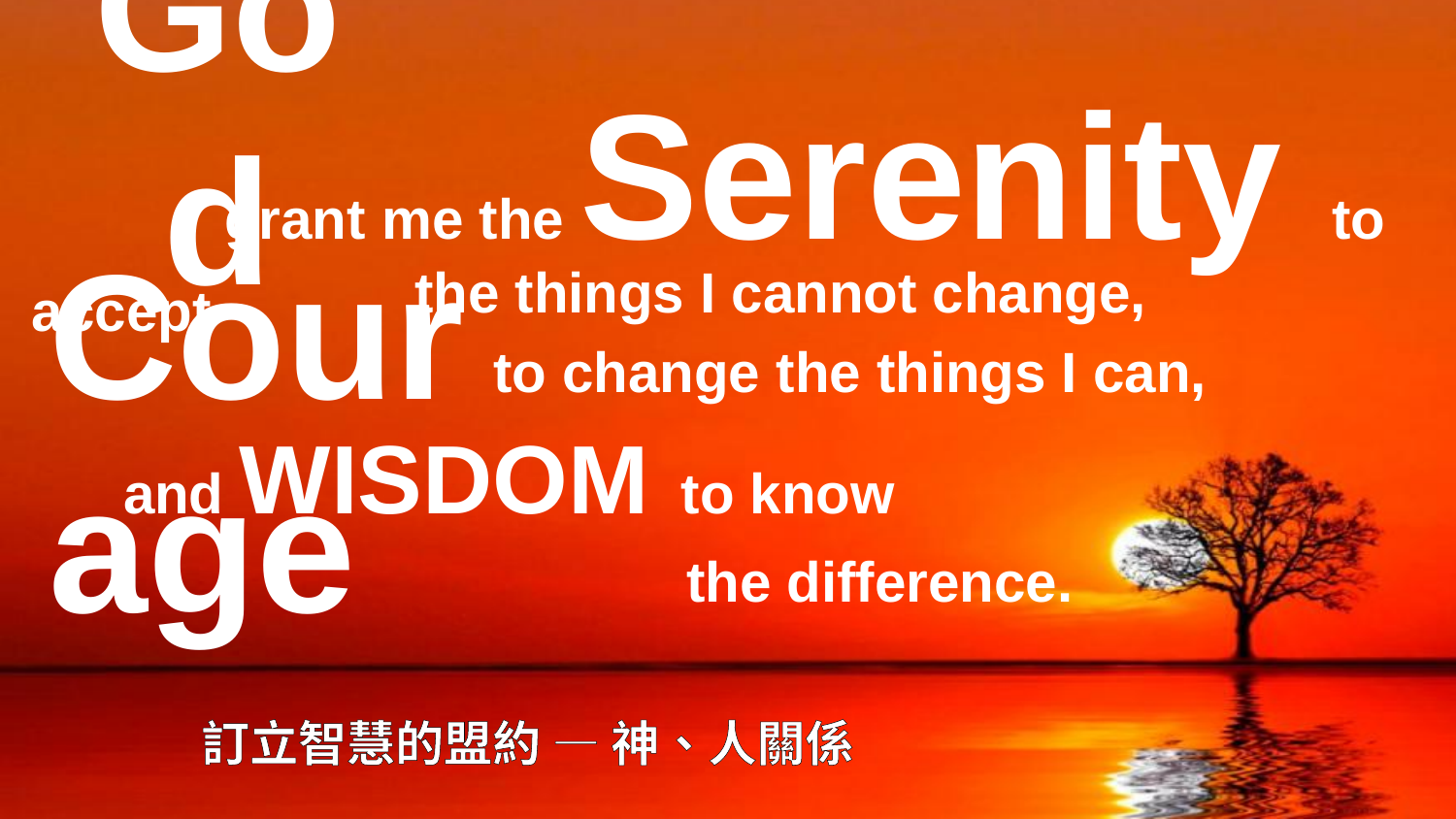

God
	   grant me the Serenity to accept
Courage
		the things I cannot change,
		     to change the things I can,
and WISDOM  to know
			        the difference.
# 訂立智慧的盟約 — 神、人關係